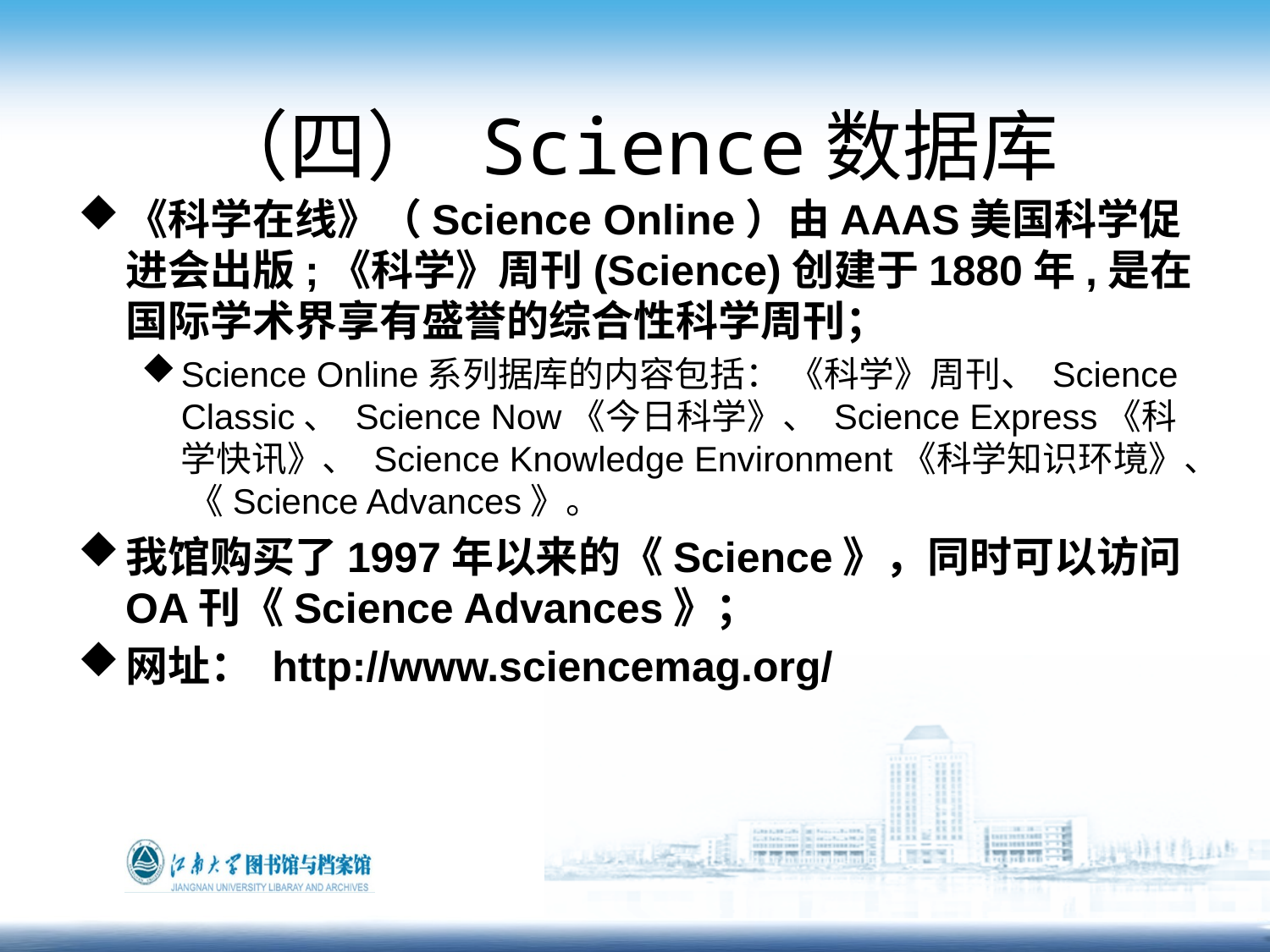

# （四） Science数据库
《科学在线》（Science Online）由AAAS美国科学促进会出版;《科学》周刊(Science)创建于1880年,是在国际学术界享有盛誉的综合性科学周刊；
Science Online系列据库的内容包括： 《科学》周刊、 Science Classic、 Science Now《今日科学》、 Science Express《科学快讯》、 Science Knowledge Environment《科学知识环境》、 《Science Advances》。
我馆购买了1997年以来的《Science》，同时可以访问OA刊《Science Advances》；
网址： http://www.sciencemag.org/